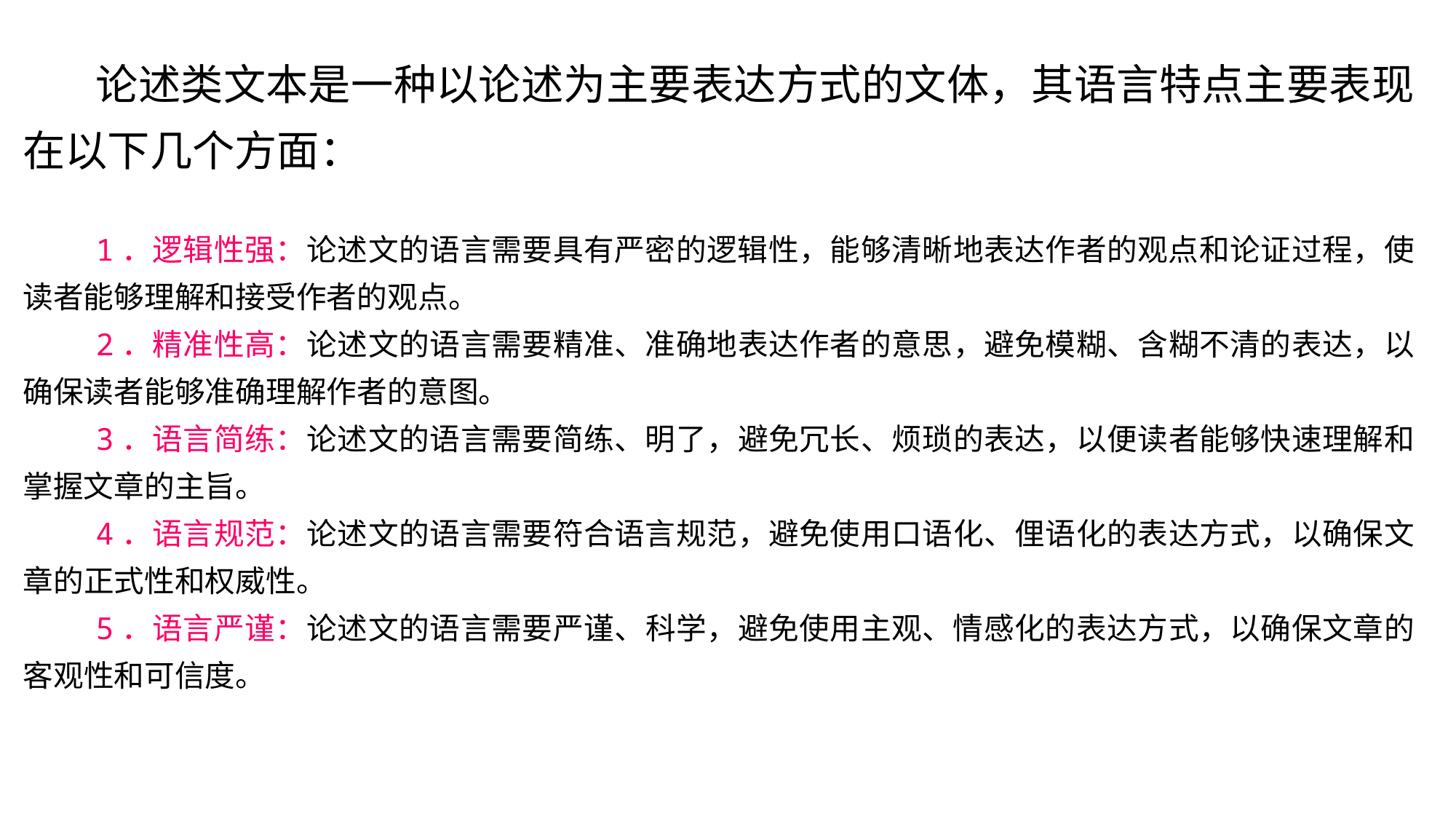

论述类文本是一种以论述为主要表达方式的文体，其语言特点主要表现在以下几个方面：

1．逻辑性强：论述文的语言需要具有严密的逻辑性，能够清晰地表达作者的观点和论证过程，使读者能够理解和接受作者的观点。
2．精准性高：论述文的语言需要精准、准确地表达作者的意思，避免模糊、含糊不清的表达，以确保读者能够准确理解作者的意图。
3．语言简练：论述文的语言需要简练、明了，避免冗长、烦琐的表达，以便读者能够快速理解和掌握文章的主旨。
4．语言规范：论述文的语言需要符合语言规范，避免使用口语化、俚语化的表达方式，以确保文章的正式性和权威性。
5．语言严谨：论述文的语言需要严谨、科学，避免使用主观、情感化的表达方式，以确保文章的客观性和可信度。